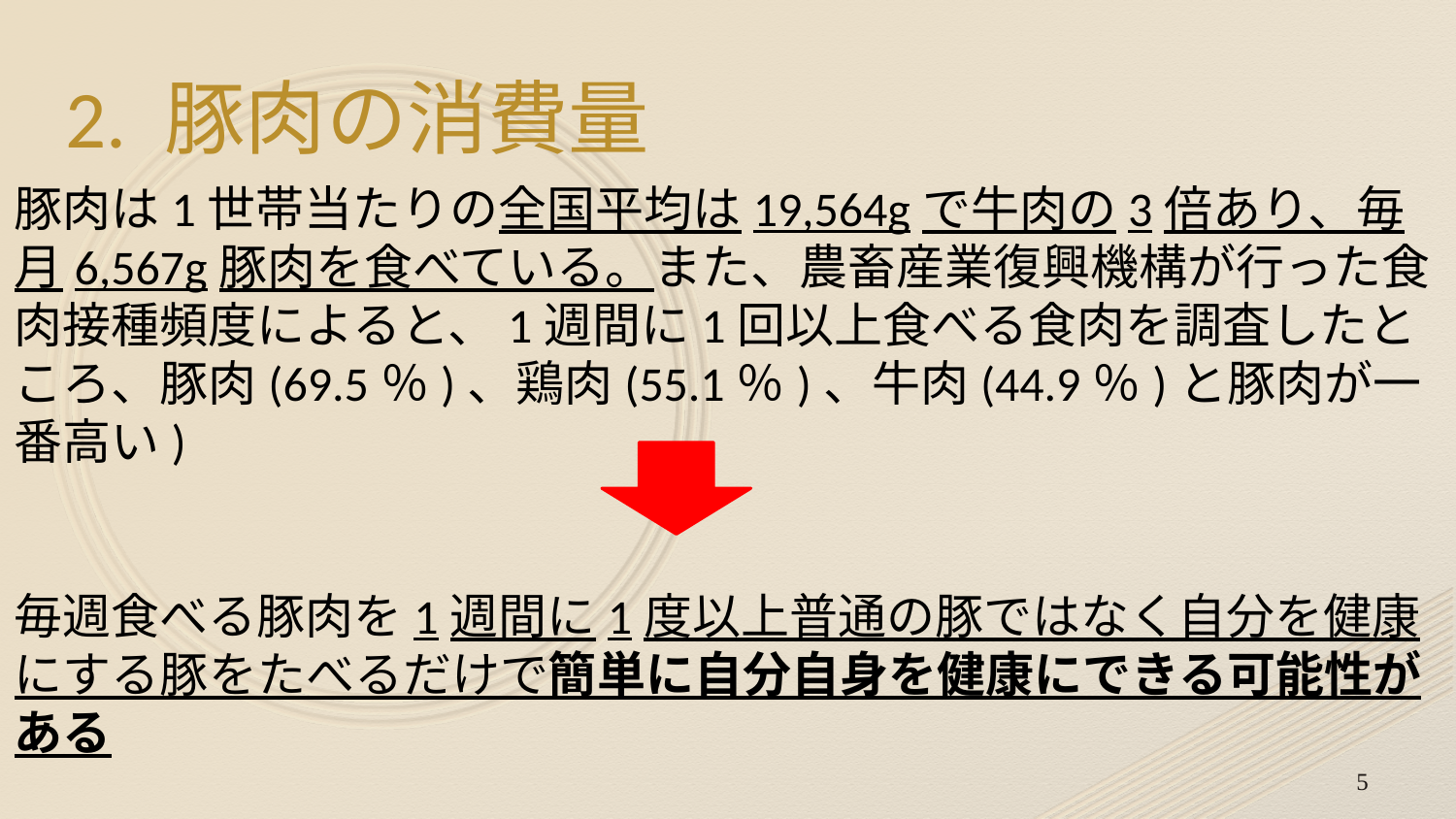

2. 豚肉の消費量
豚肉は1世帯当たりの全国平均は19,564gで牛肉の3倍あり、毎月6,567g豚肉を食べている。また、農畜産業復興機構が行った食肉接種頻度によると、1週間に1回以上食べる食肉を調査したところ、豚肉(69.5％)、鶏肉(55.1％)、牛肉(44.9％)と豚肉が一番高い)

毎週食べる豚肉を1週間に1度以上普通の豚ではなく自分を健康にする豚をたべるだけで簡単に自分自身を健康にできる可能性がある

5